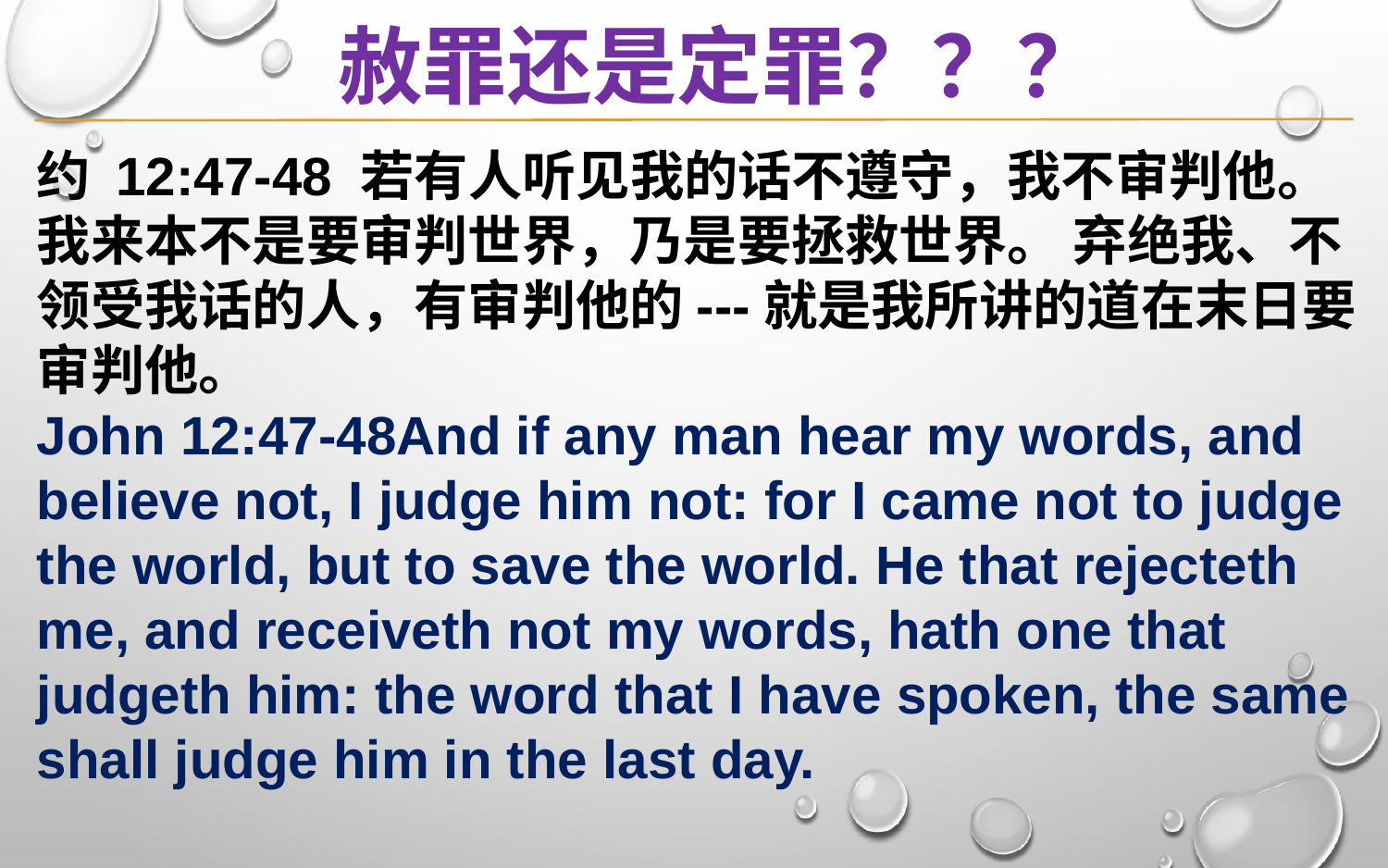

赦罪还是定罪？？？
约 12:47-48 若有人听见我的话不遵守，我不审判他。我来本不是要审判世界，乃是要拯救世界。 弃绝我、不领受我话的人，有审判他的---就是我所讲的道在末日要审判他。
John 12:47-48And if any man hear my words, and believe not, I judge him not: for I came not to judge the world, but to save the world. He that rejecteth me, and receiveth not my words, hath one that judgeth him: the word that I have spoken, the same shall judge him in the last day.